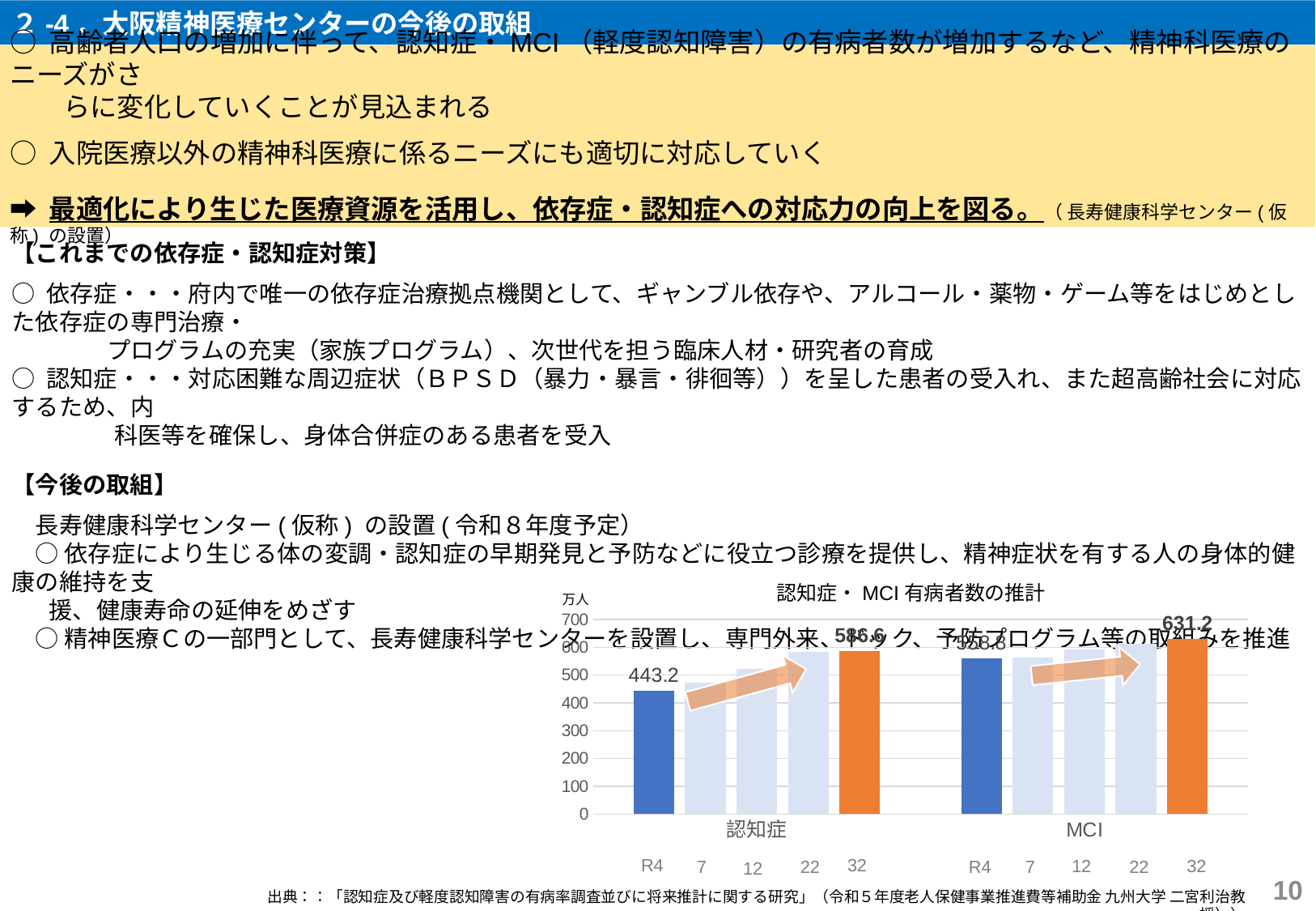

２-4．大阪精神医療センターの今後の取組
○ 高齢者人口の増加に伴って、認知症・MCI（軽度認知障害）の有病者数が増加するなど、精神科医療のニーズがさ
　　らに変化していくことが見込まれる

○ 入院医療以外の精神科医療に係るニーズにも適切に対応していく

➡ 最適化により生じた医療資源を活用し、依存症・認知症への対応力の向上を図る。（ 長寿健康科学センター(仮称) の設置）
【これまでの依存症・認知症対策】

○ 依存症・・・府内で唯一の依存症治療拠点機関として、ギャンブル依存や、アルコール・薬物・ゲーム等をはじめとした依存症の専門治療・
                 プログラムの充実（家族プログラム）、次世代を担う臨床人材・研究者の育成
○ 認知症・・・対応困難な周辺症状（ＢＰＳＤ（暴力・暴言・徘徊等））を呈した患者の受入れ、また超高齢社会に対応するため、内
　               科医等を確保し、身体合併症のある患者を受入

【今後の取組】

　長寿健康科学センター(仮称) の設置(令和８年度予定）
　○ 依存症により生じる体の変調・認知症の早期発見と予防などに役立つ診療を提供し、精神症状を有する人の身体的健康の維持を支
      援、健康寿命の延伸をめざす
　○ 精神医療Ｃの一部門として、長寿健康科学センターを設置し、専門外来、ドック、予防プログラム等の取組みを推進
認知症・MCI有病者数の推計
万人

### Chart

| Category | R4 | 7 | 12 | 22 | 32 |
|---|---|---|---|---|---|
| 認知症 | 443.2 | 471.6 | 523.1 | 584.2 | 586.6 |
| MCI | 558.8 | 564.3 | 593.1 | 612.8 | 631.2 |

32
R4
12
32
7
22
R4
7
22
12
10
出典：：「認知症及び軽度認知障害の有病率調査並びに将来推計に関する研究」（令和５年度老人保健事業推進費等補助金 九州大学 二宮利治教授））